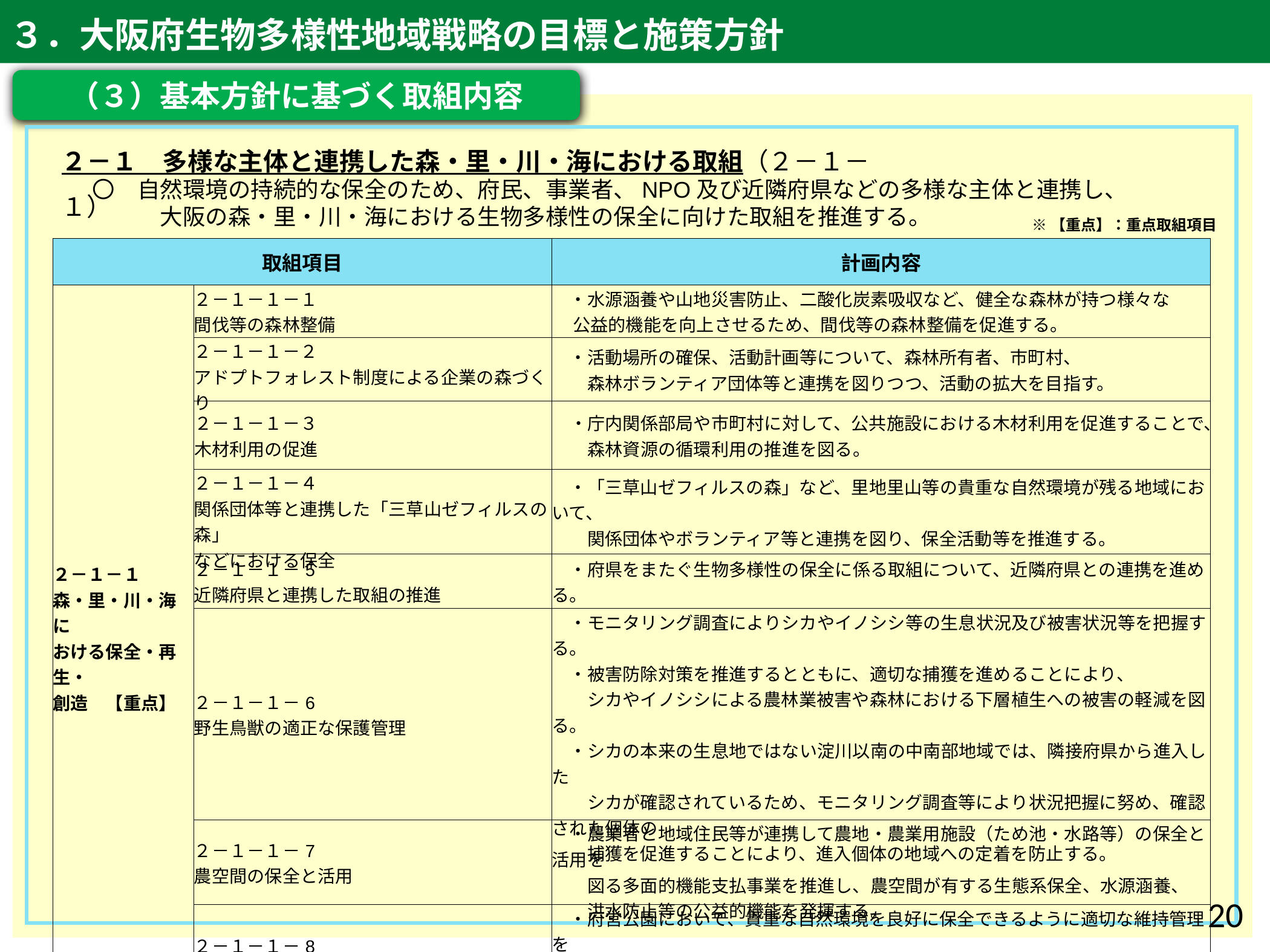

３．大阪府生物多様性地域戦略の目標と施策方針
（３）基本方針に基づく取組内容

２－１　多様な主体と連携した森・里・川・海における取組（２－１－１）

〇　自然環境の持続的な保全のため、府民、事業者、NPO及び近隣府県などの多様な主体と連携し、
　　　大阪の森・里・川・海における生物多様性の保全に向けた取組を推進する。
※【重点】：重点取組項目
| 取組項目 |  | 計画内容 |
| --- | --- | --- |
| ２－１－１ 森・里・川・海に おける保全・再生・ 創造　【重点】 | ２－１－１－１ 間伐等の森林整備 | ・水源涵養や山地災害防止、二酸化炭素吸収など、健全な森林が持つ様々な 公益的機能を向上させるため、間伐等の森林整備を促進する。 |
|  | ２－１－１－２ アドプトフォレスト制度による企業の森づくり | ・活動場所の確保、活動計画等について、森林所有者、市町村、 　　森林ボランティア団体等と連携を図りつつ、活動の拡大を目指す。 |
|  | ２－１－１－３　 木材利用の促進 | ・庁内関係部局や市町村に対して、公共施設における木材利用を促進することで、 　　森林資源の循環利用の推進を図る。 |
|  | ２－１－１－４ 関係団体等と連携した「三草山ゼフィルスの森」 などにおける保全 | ・「三草山ゼフィルスの森」など、里地里山等の貴重な自然環境が残る地域において、 　　関係団体やボランティア等と連携を図り、保全活動等を推進する。 |
|  | ２－１－１－5 近隣府県と連携した取組の推進 | ・府県をまたぐ生物多様性の保全に係る取組について、近隣府県との連携を進める。 |
|  | ２－１－１－6 野生鳥獣の適正な保護管理 | ・モニタリング調査によりシカやイノシシ等の生息状況及び被害状況等を把握する。 　・被害防除対策を推進するとともに、適切な捕獲を進めることにより、 　　シカやイノシシによる農林業被害や森林における下層植生への被害の軽減を図る。 　・シカの本来の生息地ではない淀川以南の中南部地域では、隣接府県から進入した 　　シカが確認されているため、モニタリング調査等により状況把握に努め、確認された個体の 　　捕獲を促進することにより、進入個体の地域への定着を防止する。 |
|  | ２－１－１－7 農空間の保全と活用 | ・農業者と地域住民等が連携して農地・農業用施設（ため池・水路等）の保全と活用を 　　図る多面的機能支払事業を推進し、農空間が有する生態系保全、水源涵養、 　　洪水防止等の公益的機能を発揮する。 |
|  | ２－１－１－8 都市の環境を保全する公園づくり | ・府営公園において、貴重な自然環境を良好に保全できるように適切な維持管理を 　　進めるとともに、生き物の生息・生育環境及び希少種の保護・保全による生物多様性 　　確保に努める。 |
20